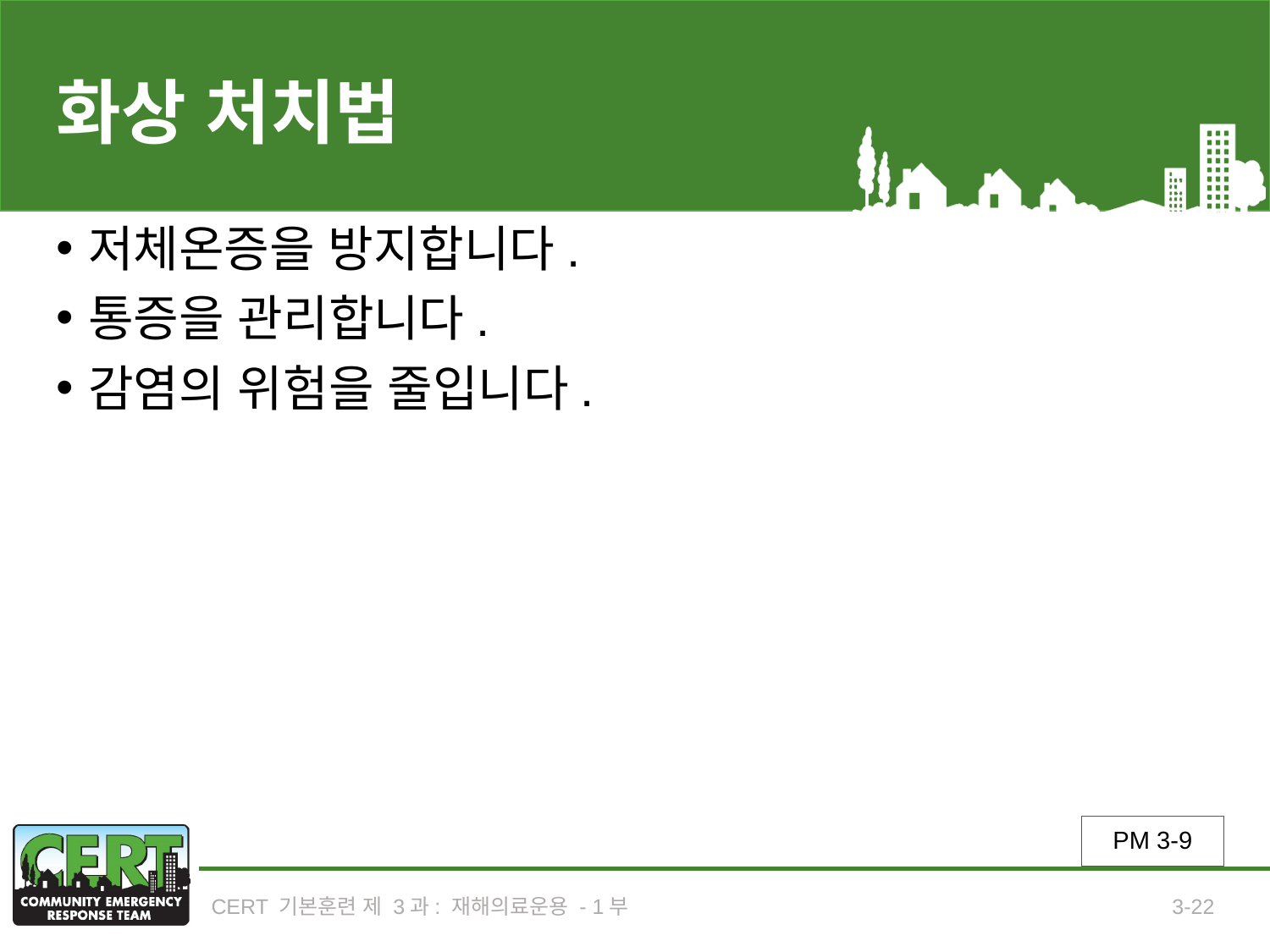

# 화상 처치법
저체온증을 방지합니다.
통증을 관리합니다.
감염의 위험을 줄입니다.
PM 3-9
CERT 기본훈련 제 3과: 재해의료운용 - 1부
3-22